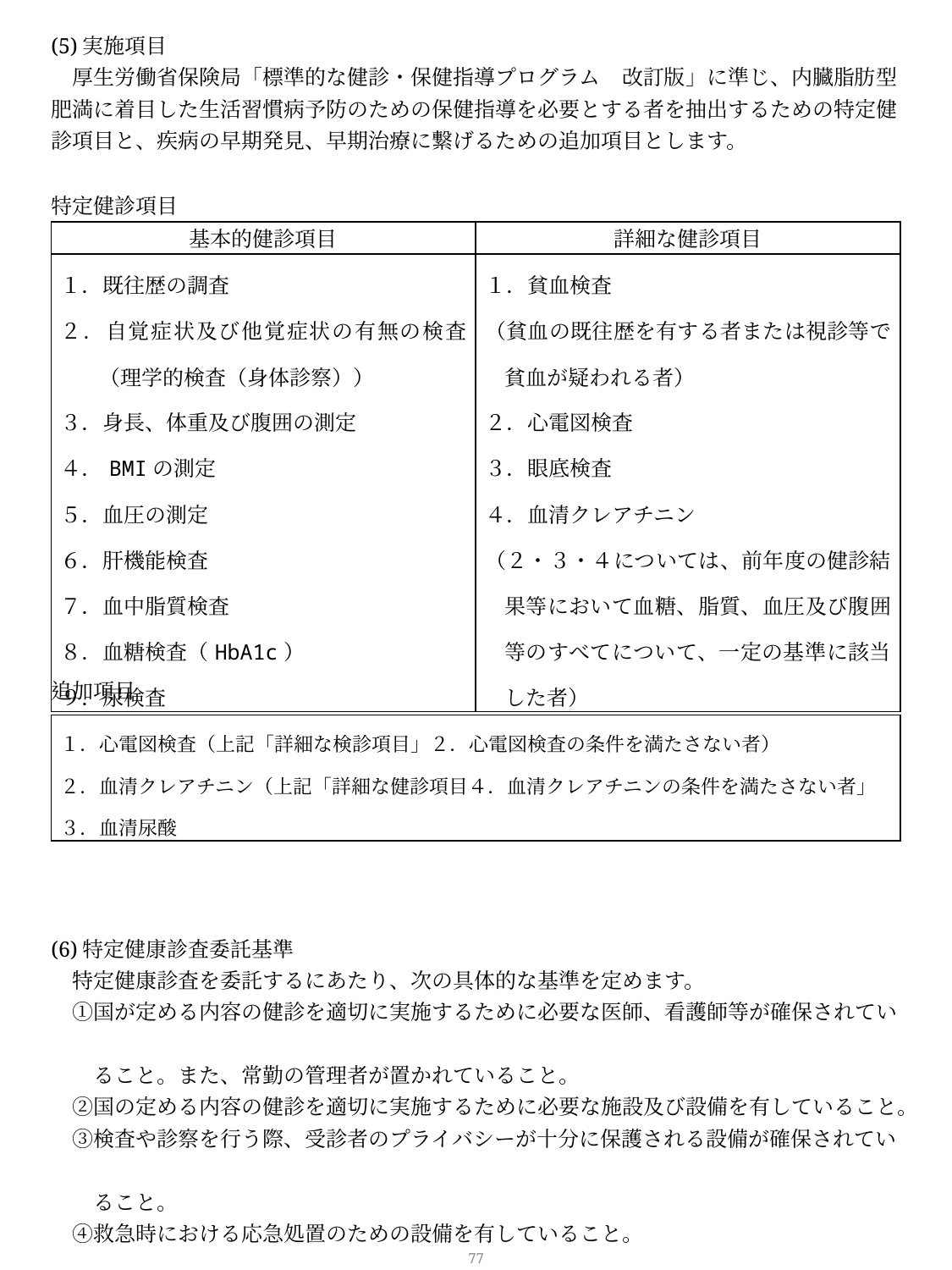

(5)実施項目
　厚生労働省保険局「標準的な健診・保健指導プログラム　改訂版」に準じ、内臓脂肪型肥満に着目した生活習慣病予防のための保健指導を必要とする者を抽出するための特定健診項目と、疾病の早期発見、早期治療に繋げるための追加項目とします。

特定健診項目
| 基本的健診項目 | 詳細な健診項目 |
| --- | --- |
| １．既往歴の調査 ２．自覚症状及び他覚症状の有無の検査（理学的検査（身体診察）） ３．身長、体重及び腹囲の測定 ４．BMIの測定 ５．血圧の測定 ６．肝機能検査 ７．血中脂質検査 ８．血糖検査（HbA1c） ９．尿検査 | １．貧血検査 （貧血の既往歴を有する者または視診等で貧血が疑われる者） ２．心電図検査 ３．眼底検査 ４．血清クレアチニン （２・３・４については、前年度の健診結果等において血糖、脂質、血圧及び腹囲等のすべてについて、一定の基準に該当した者） |
追加項目
| １．心電図検査（上記「詳細な検診項目」２．心電図検査の条件を満たさない者） ２．血清クレアチニン（上記「詳細な健診項目４．血清クレアチニンの条件を満たさない者」 ３．血清尿酸 |
| --- |
(6)特定健康診査委託基準
　特定健康診査を委託するにあたり、次の具体的な基準を定めます。
　①国が定める内容の健診を適切に実施するために必要な医師、看護師等が確保されてい
　　ること。また、常勤の管理者が置かれていること。
　②国の定める内容の健診を適切に実施するために必要な施設及び設備を有していること。
　③検査や診察を行う際、受診者のプライバシーが十分に保護される設備が確保されてい
　　ること。
　④救急時における応急処置のための設備を有していること。

77